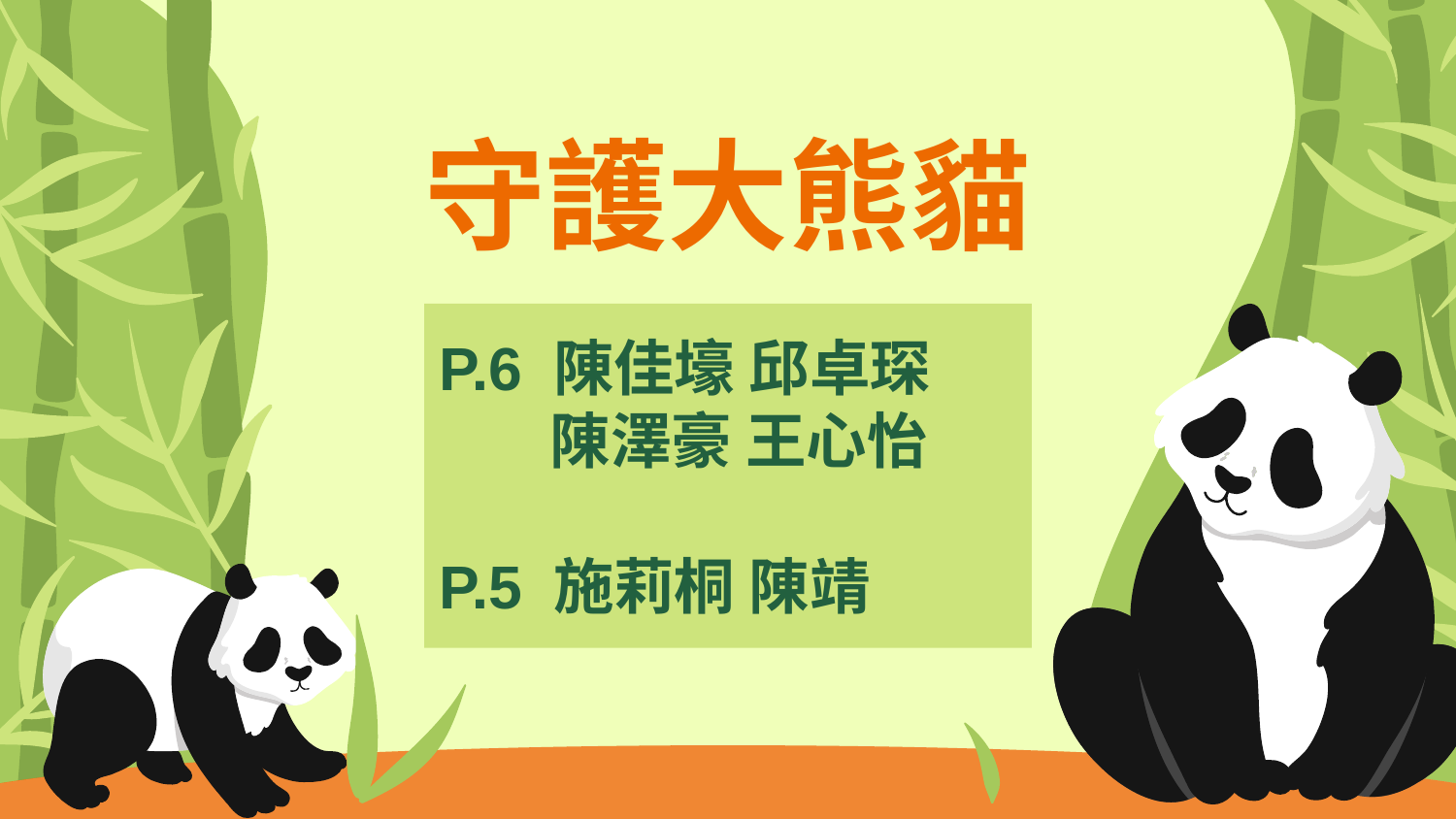

# 守護大熊貓

P.6 陳佳壕 邱卓琛
       陳澤豪 王心怡

P.5 施莉桐 陳靖